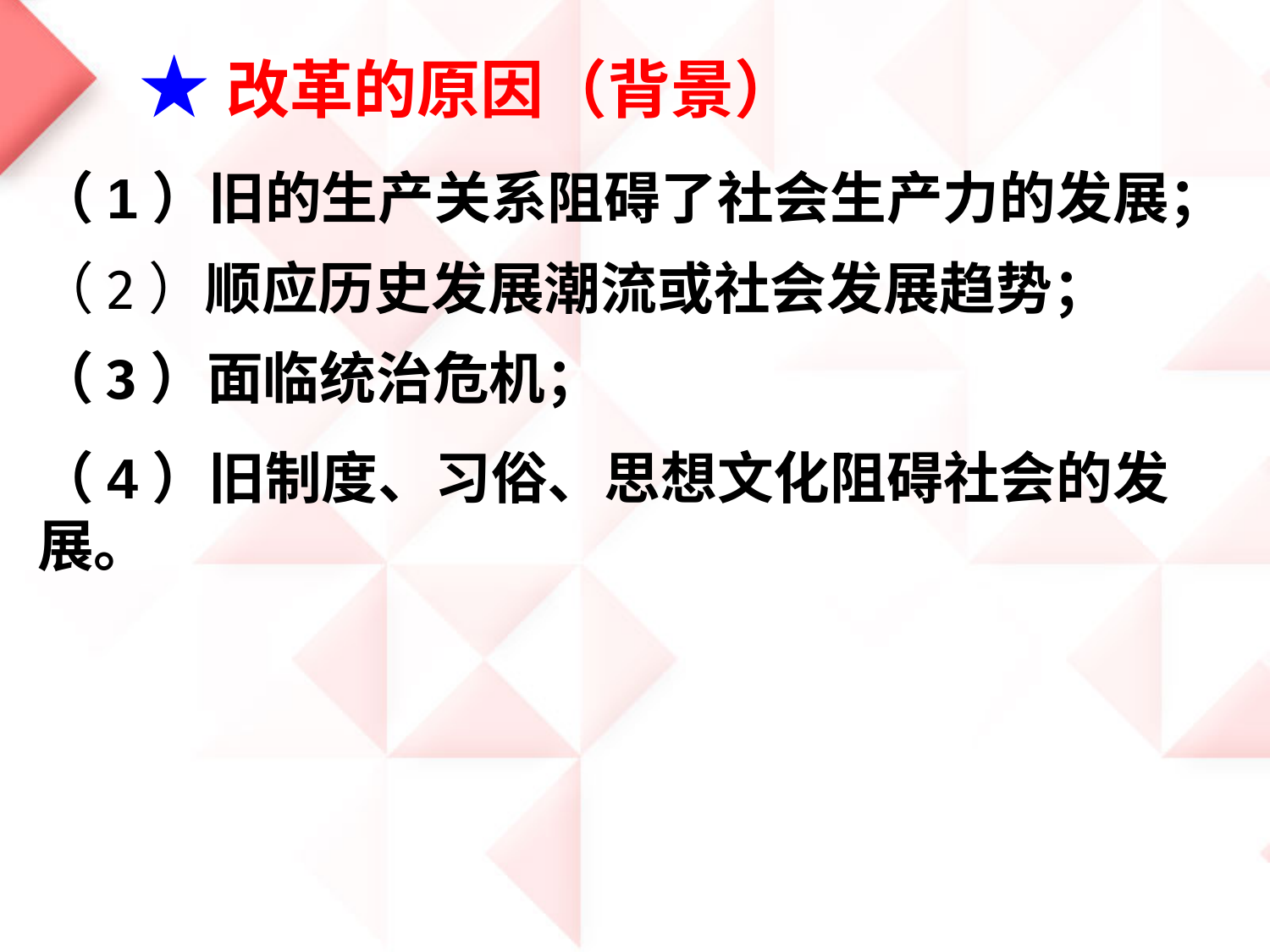

# ★改革的原因（背景）
（1）旧的生产关系阻碍了社会生产力的发展；
（2）顺应历史发展潮流或社会发展趋势；
（3）面临统治危机；
（4）旧制度、习俗、思想文化阻碍社会的发展。